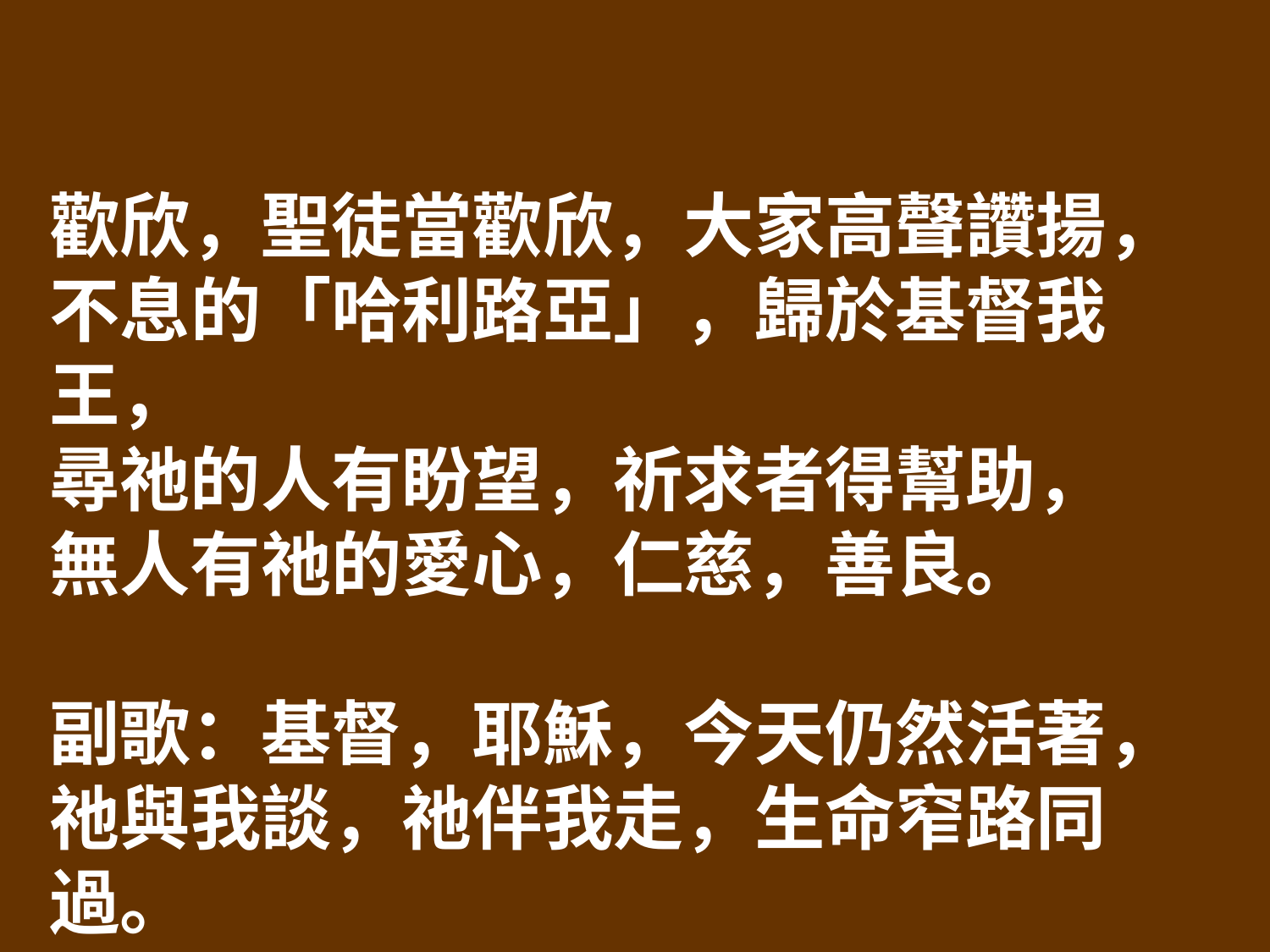

歡欣，聖徒當歡欣，大家高聲讚揚，
不息的「哈利路亞」，歸於基督我王，
尋祂的人有盼望，祈求者得幫助，
無人有祂的愛心，仁慈，善良。

副歌：基督，耶穌，今天仍然活著，
祂與我談，祂伴我走，生命窄路同過。
基督，耶穌，救恩臨到萬邦，
若問我怎知祂活著，祂活在我心中。